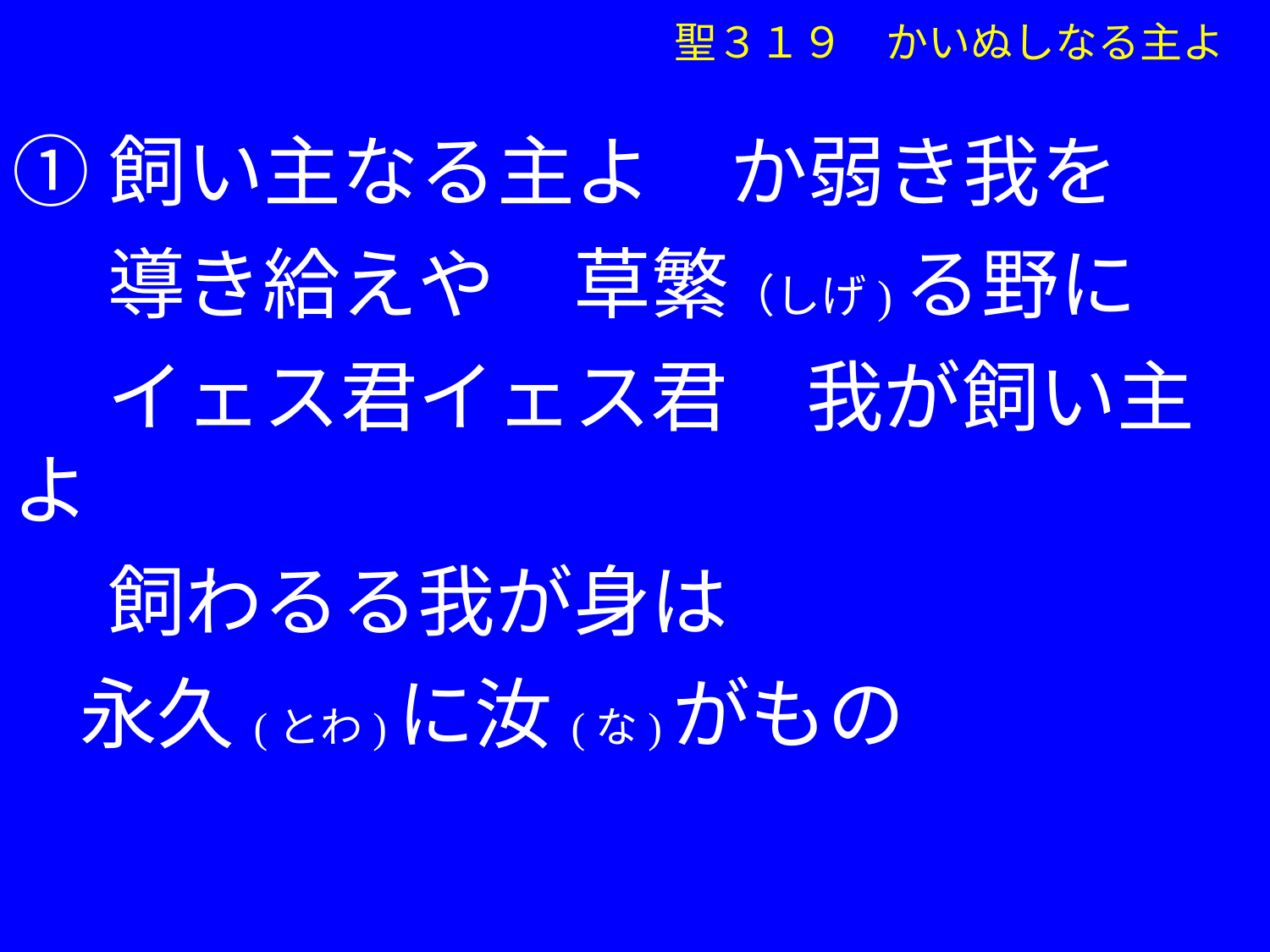

聖３１９　かいぬしなる主よ
①飼い主なる主よ　か弱き我を
　 導き給えや　草繁（しげ)る野に
　 イェス君イェス君　我が飼い主よ
　 飼わるる我が身は
   永久(とわ)に汝(な)がもの